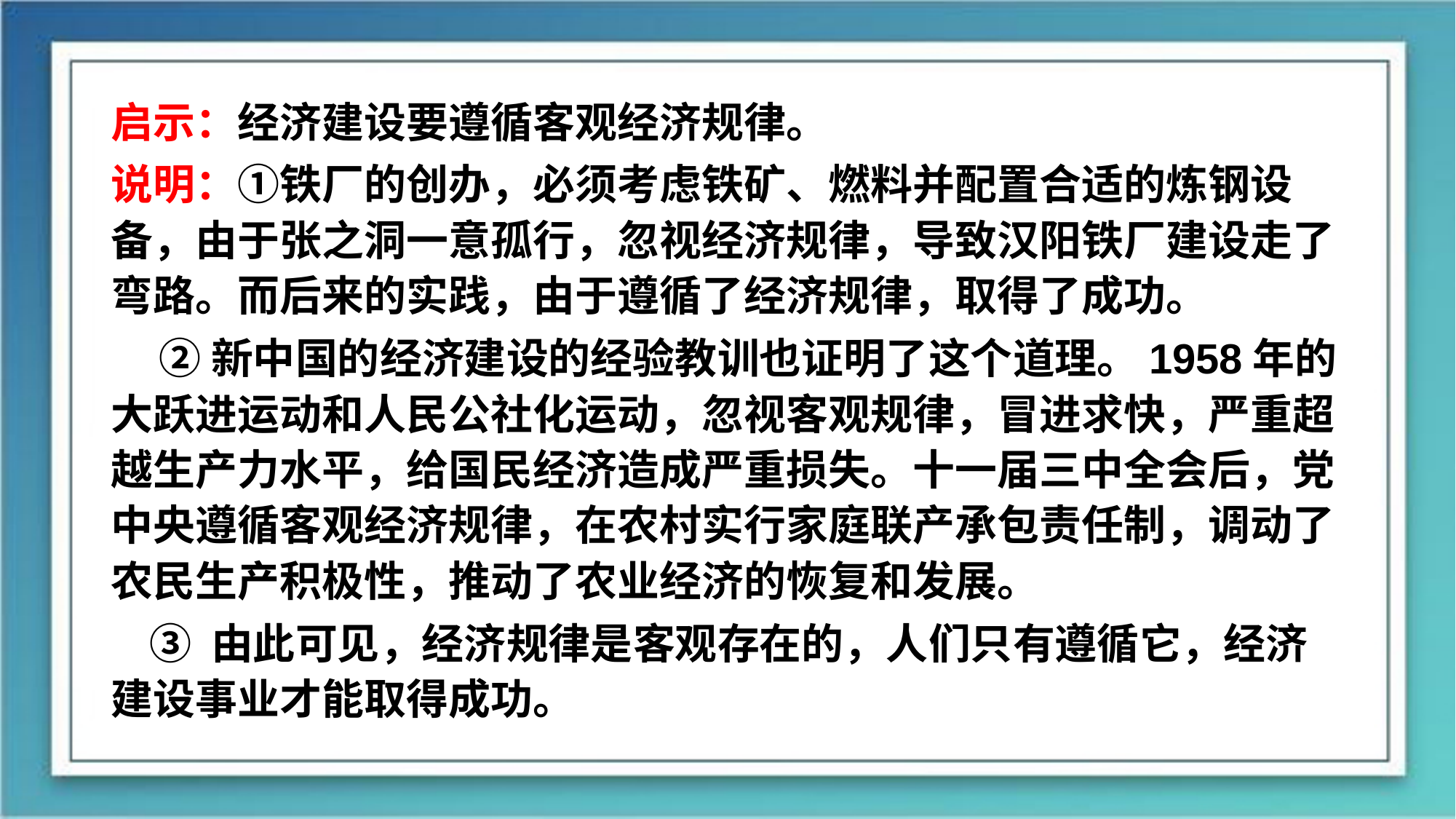

启示：经济建设要遵循客观经济规律。
说明：①铁厂的创办，必须考虑铁矿、燃料并配置合适的炼钢设备，由于张之洞一意孤行，忽视经济规律，导致汉阳铁厂建设走了弯路。而后来的实践，由于遵循了经济规律，取得了成功。
     ②新中国的经济建设的经验教训也证明了这个道理。1958年的大跃进运动和人民公社化运动，忽视客观规律，冒进求快，严重超越生产力水平，给国民经济造成严重损失。十一届三中全会后，党中央遵循客观经济规律，在农村实行家庭联产承包责任制，调动了农民生产积极性，推动了农业经济的恢复和发展。
    ③ 由此可见，经济规律是客观存在的，人们只有遵循它，经济建设事业才能取得成功。